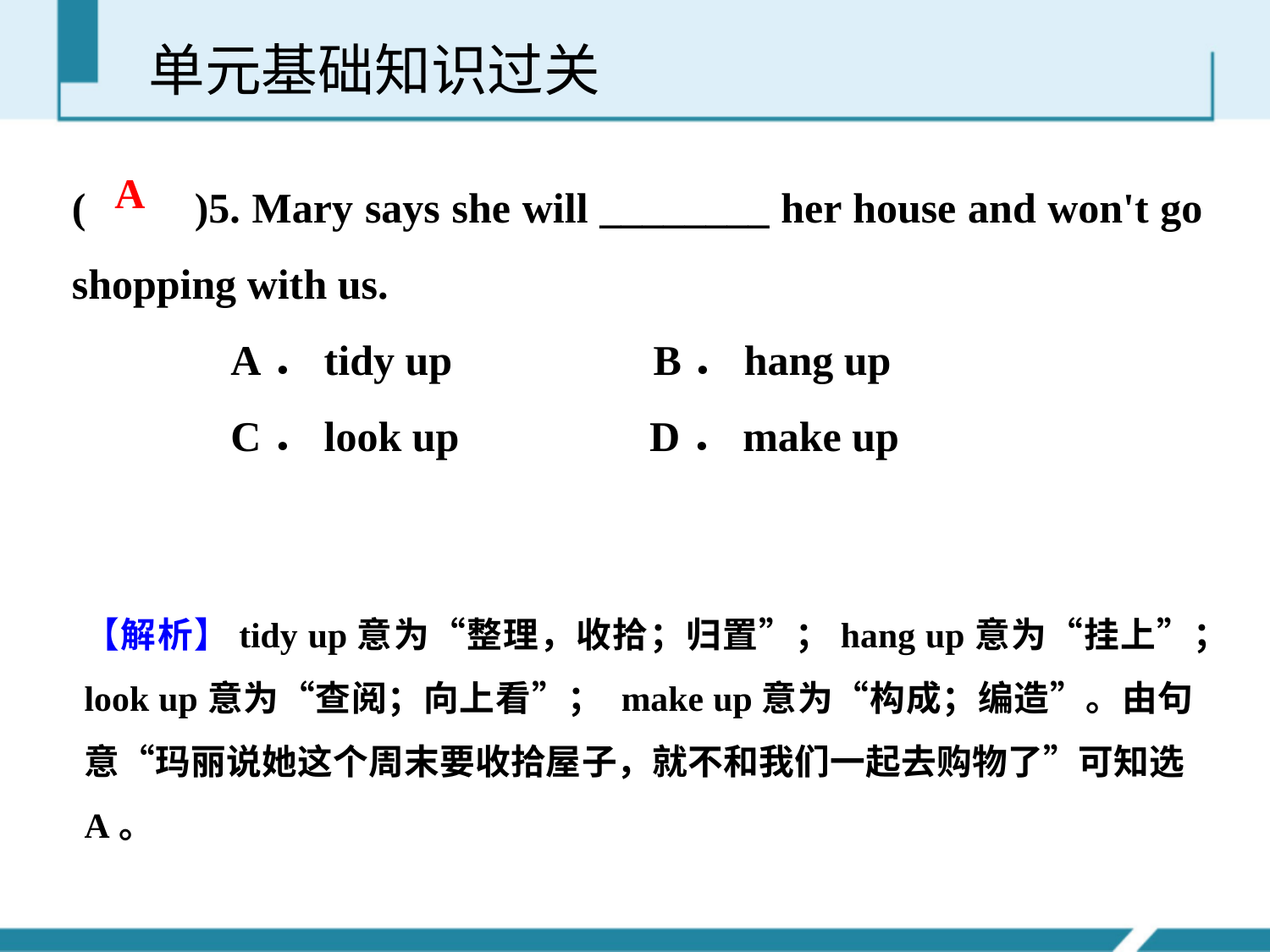

单元基础知识过关
(　　)5. Mary says she will ________ her house and won't go shopping with us.
               A．tidy up                   B．hang up
               C．look up                  D．make up
A
【解析】tidy up意为“整理，收拾；归置”；hang up意为“挂上”；look up意为“查阅；向上看”； make up意为“构成；编造”。由句意“玛丽说她这个周末要收拾屋子，就不和我们一起去购物了”可知选A。